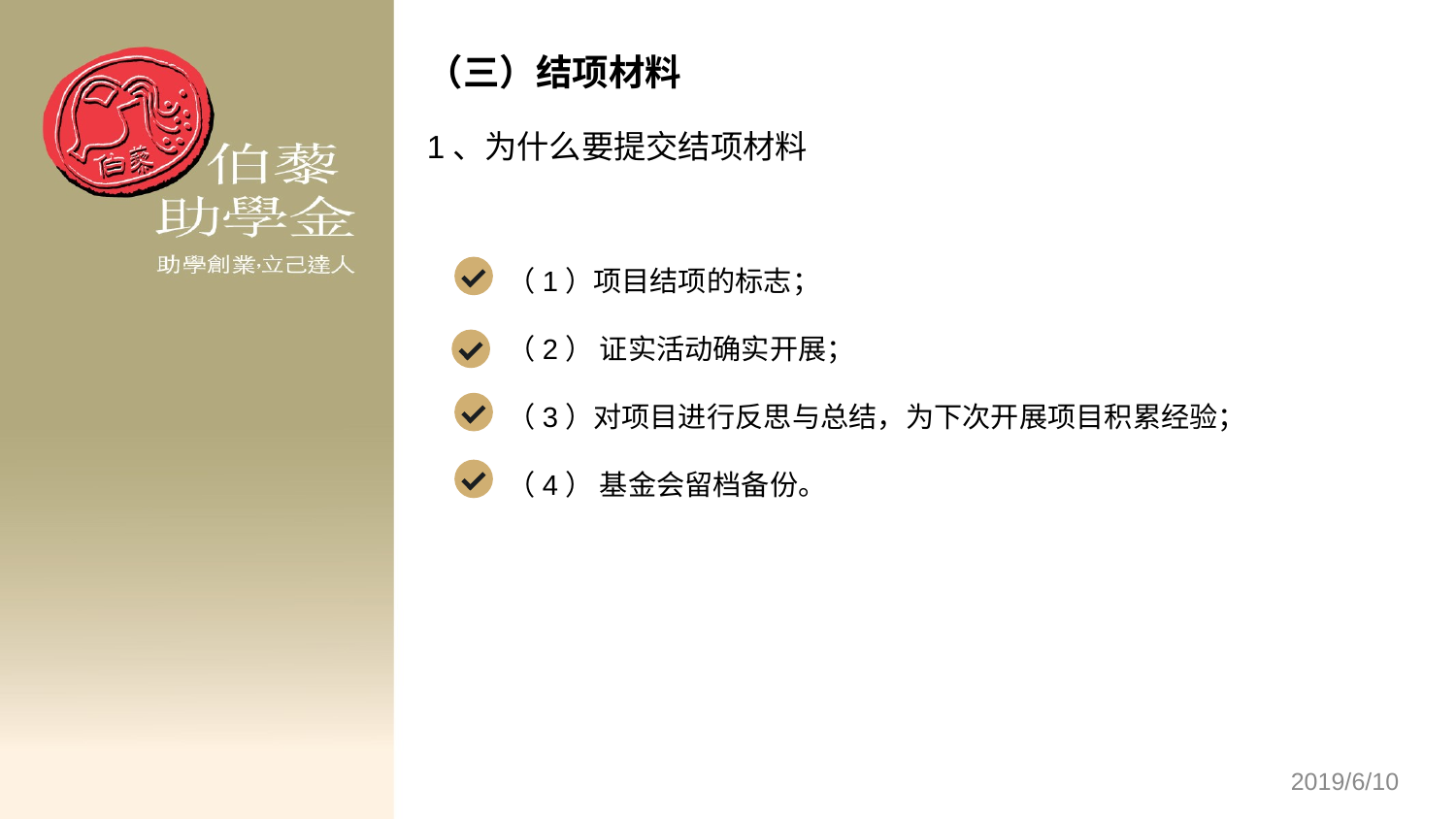

（三）结项材料
1、为什么要提交结项材料
（1）项目结项的标志；
（2） 证实活动确实开展；
（3）对项目进行反思与总结，为下次开展项目积累经验；
（4） 基金会留档备份。

2019/6/10